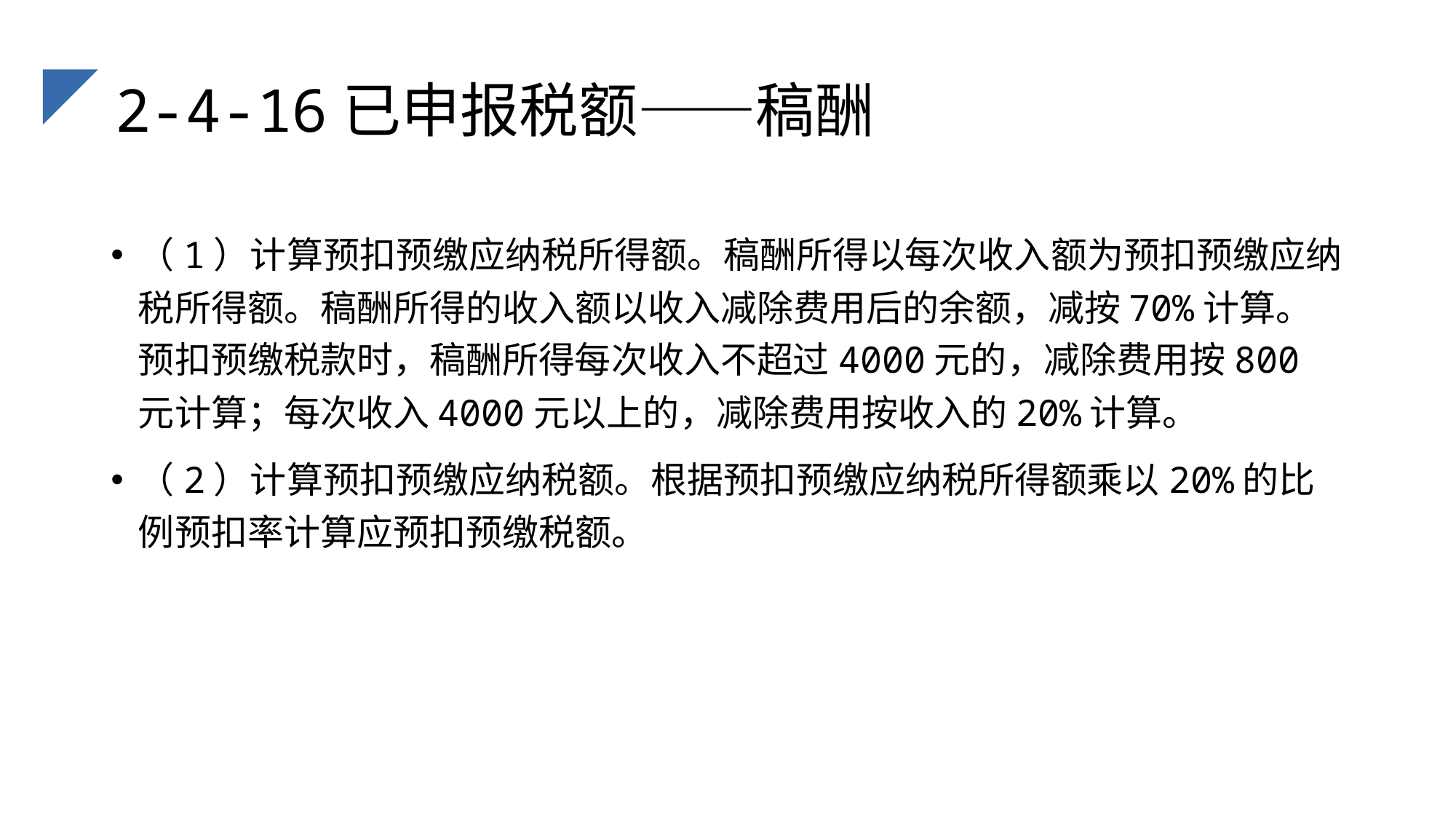

# 2-4-16已申报税额——稿酬
（1）计算预扣预缴应纳税所得额。稿酬所得以每次收入额为预扣预缴应纳税所得额。稿酬所得的收入额以收入减除费用后的余额，减按70%计算。预扣预缴税款时，稿酬所得每次收入不超过4000元的，减除费用按800元计算；每次收入4000元以上的，减除费用按收入的20%计算。
（2）计算预扣预缴应纳税额。根据预扣预缴应纳税所得额乘以20%的比例预扣率计算应预扣预缴税额。